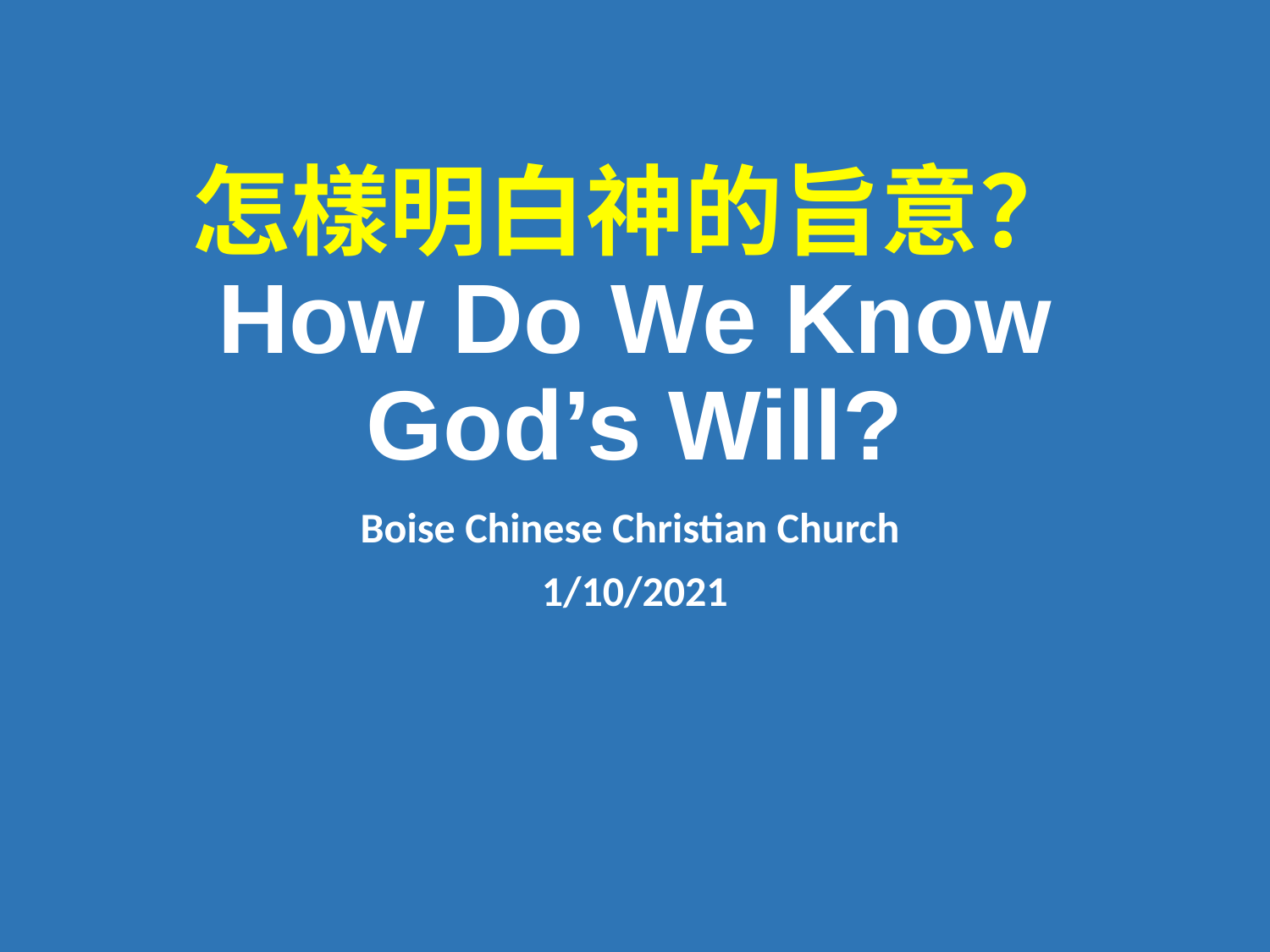

# 怎樣明白神的旨意？ How Do We Know God’s Will?
Boise Chinese Christian Church
1/10/2021